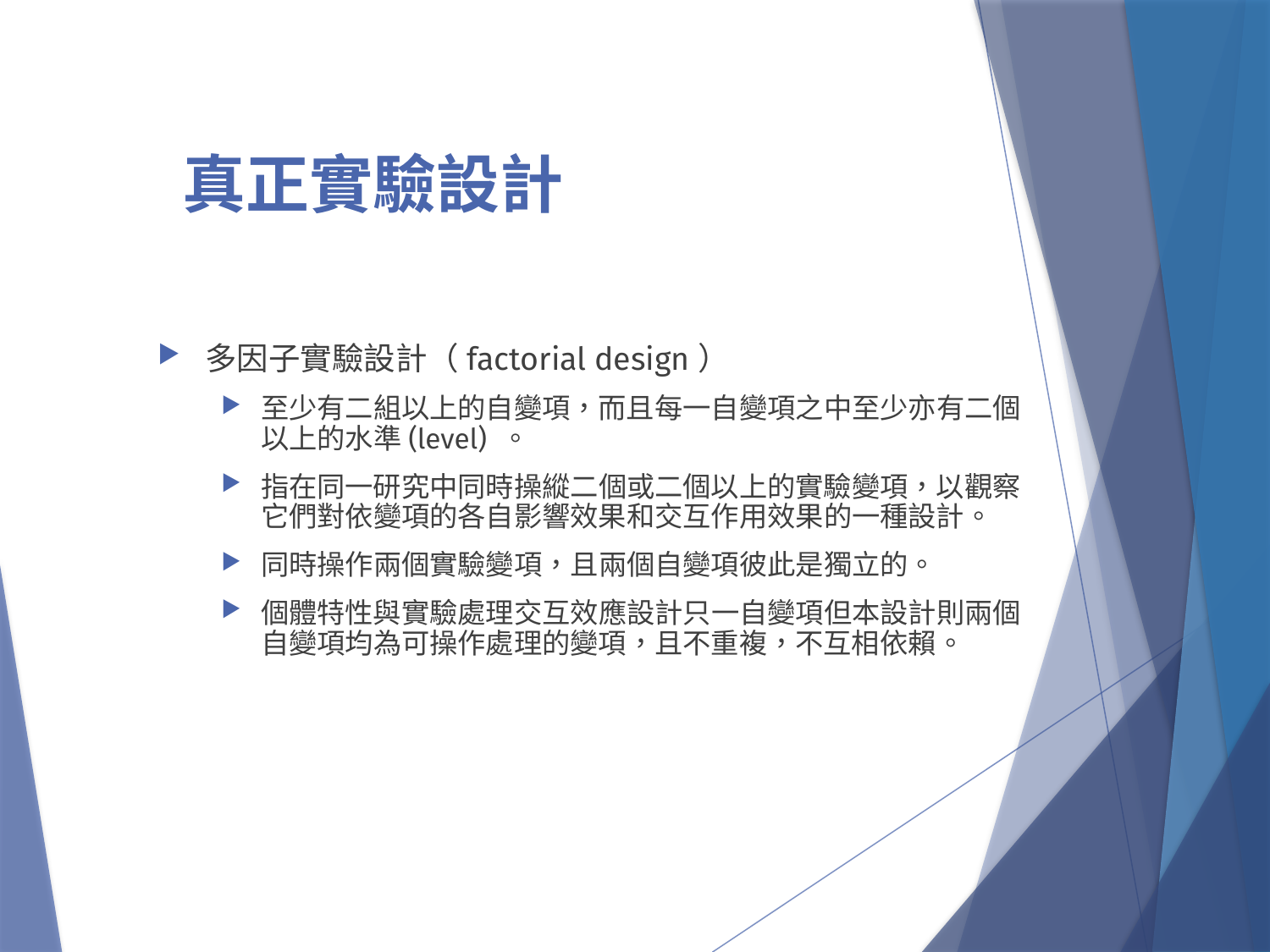

# 真正實驗設計
多因子實驗設計（factorial design）
至少有二組以上的自變項，而且每一自變項之中至少亦有二個以上的水準(level) 。
指在同一研究中同時操縱二個或二個以上的實驗變項，以觀察它們對依變項的各自影響效果和交互作用效果的一種設計。
同時操作兩個實驗變項，且兩個自變項彼此是獨立的。
個體特性與實驗處理交互效應設計只一自變項但本設計則兩個自變項均為可操作處理的變項，且不重複，不互相依賴。